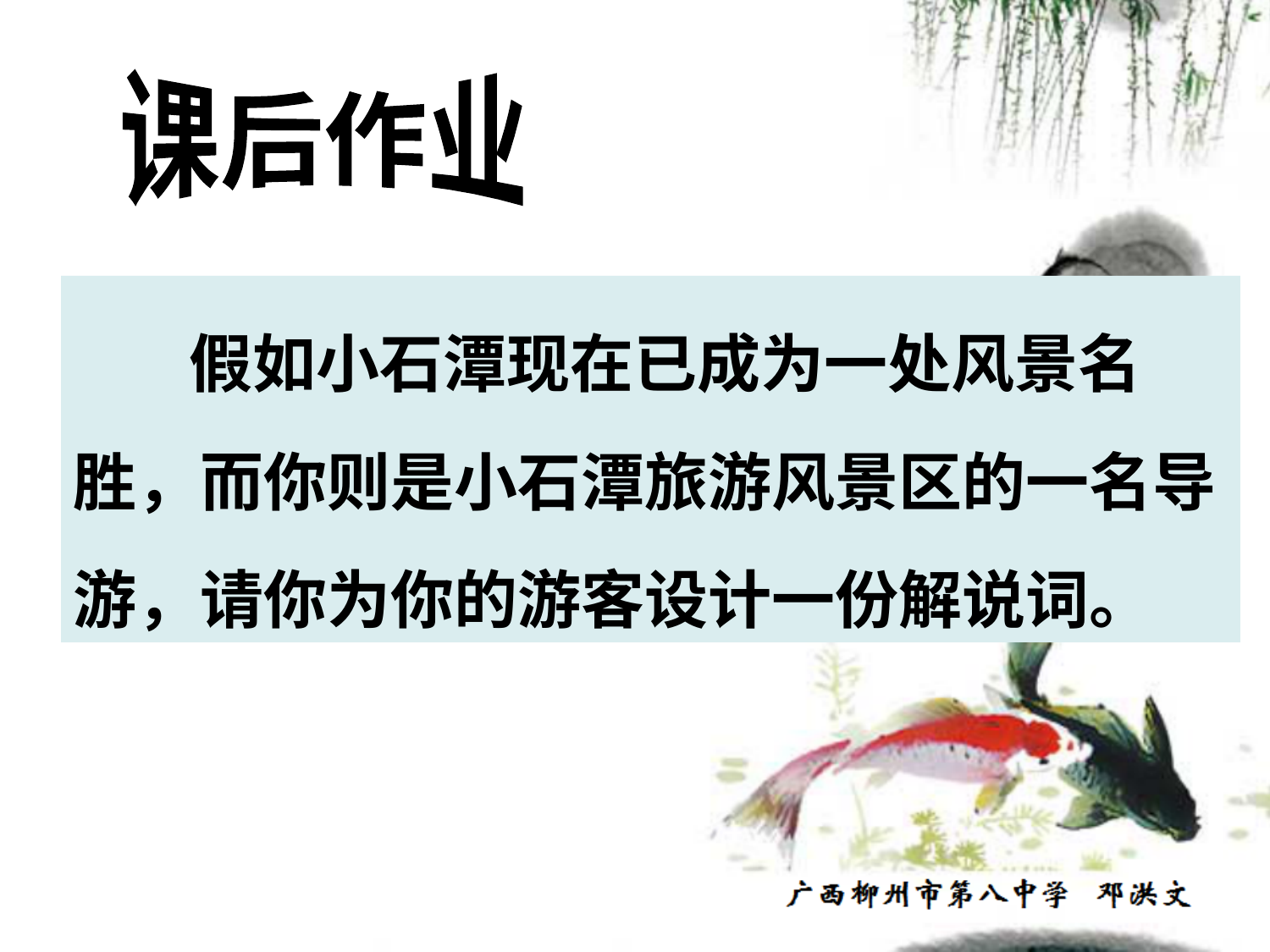

课后作业
       假如小石潭现在已成为一处风景名胜，而你则是小石潭旅游风景区的一名导游，请你为你的游客设计一份解说词。